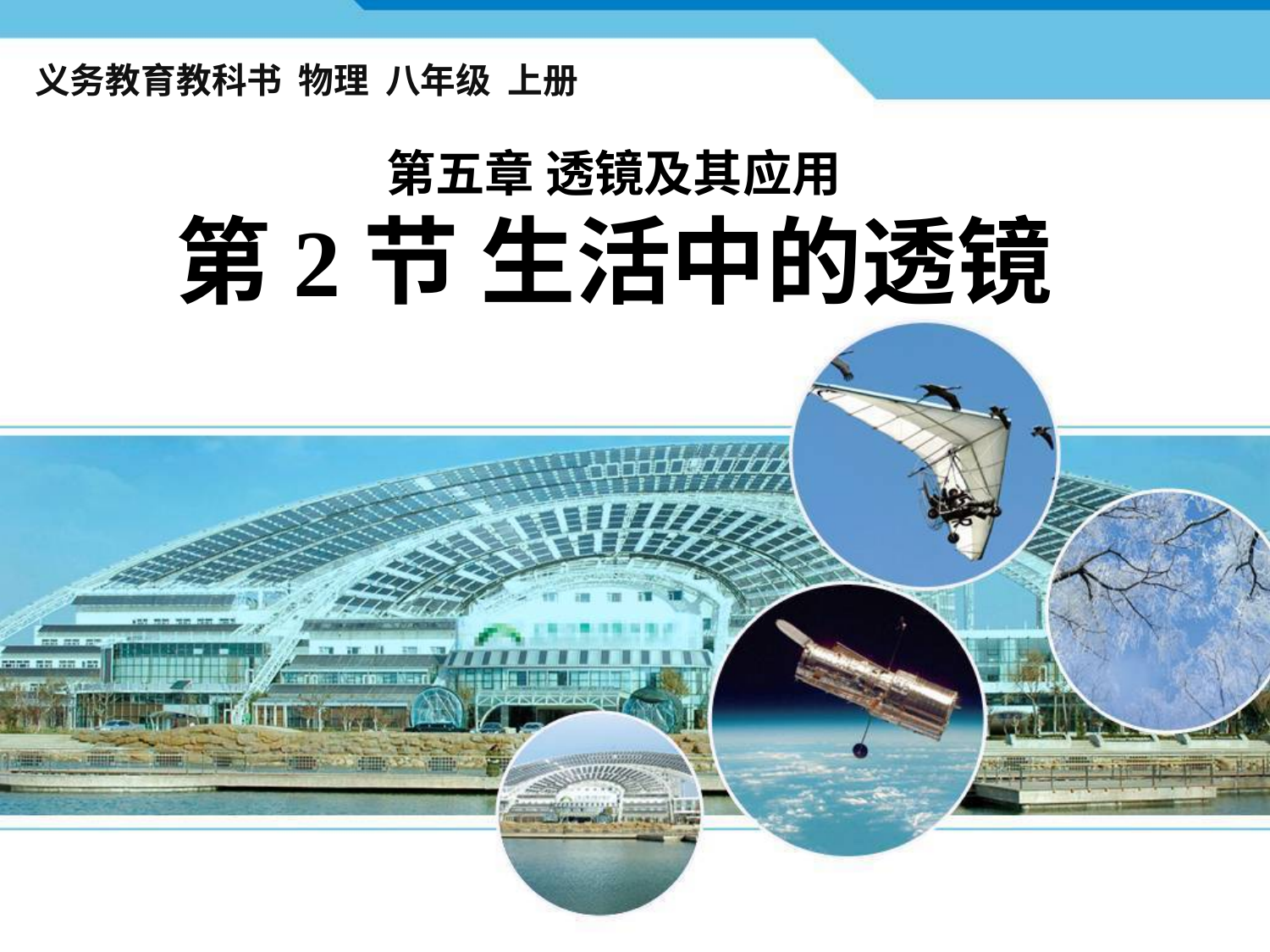

义务教育教科书  物理  八年级  上册
# 第五章 透镜及其应用 第2节 生活中的透镜